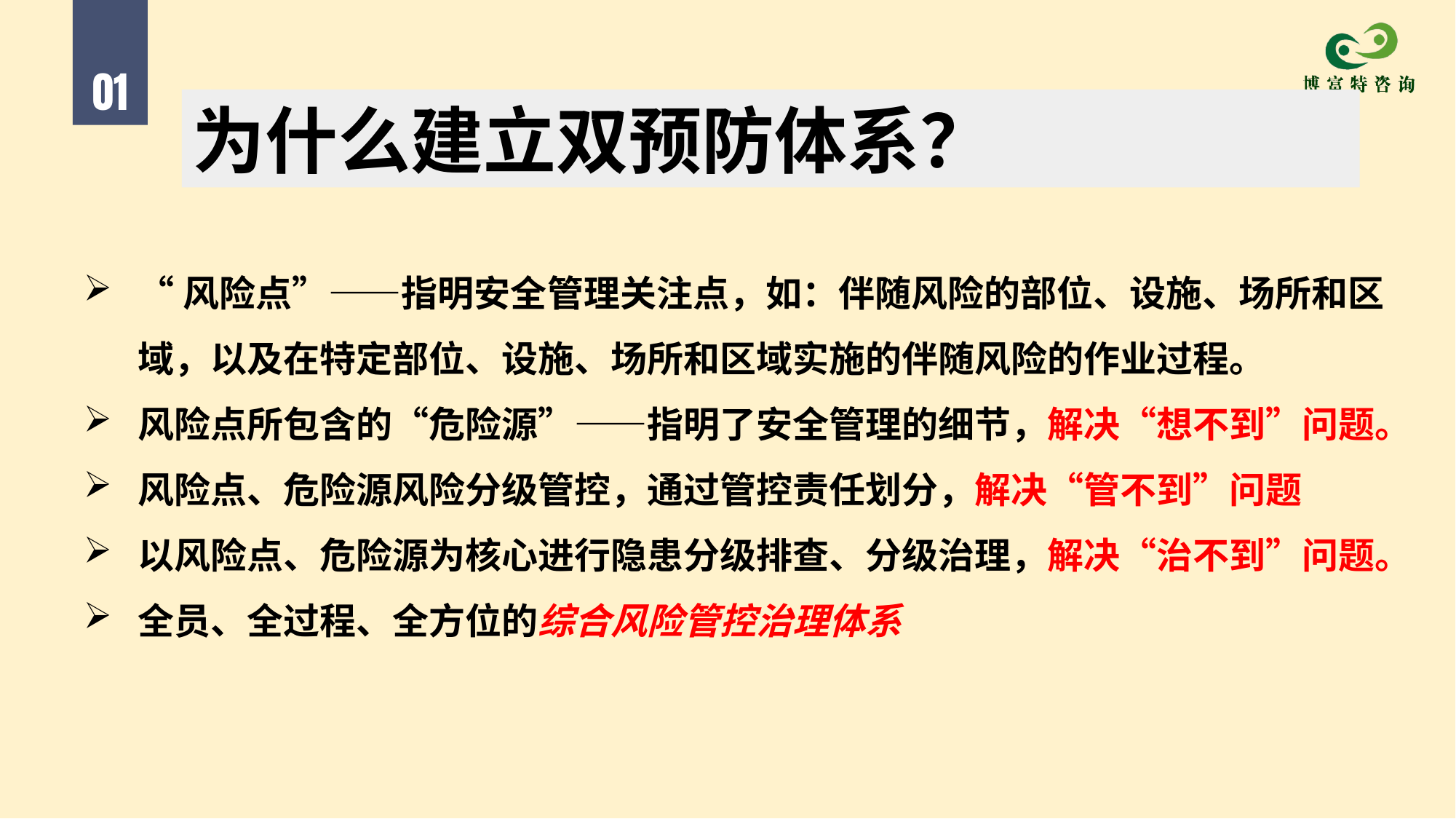

01
为什么建立双预防体系？
“风险点”——指明安全管理关注点，如：伴随风险的部位、设施、场所和区域，以及在特定部位、设施、场所和区域实施的伴随风险的作业过程。
风险点所包含的“危险源”——指明了安全管理的细节，解决“想不到”问题。
风险点、危险源风险分级管控，通过管控责任划分，解决“管不到”问题
以风险点、危险源为核心进行隐患分级排查、分级治理，解决“治不到”问题。
全员、全过程、全方位的综合风险管控治理体系